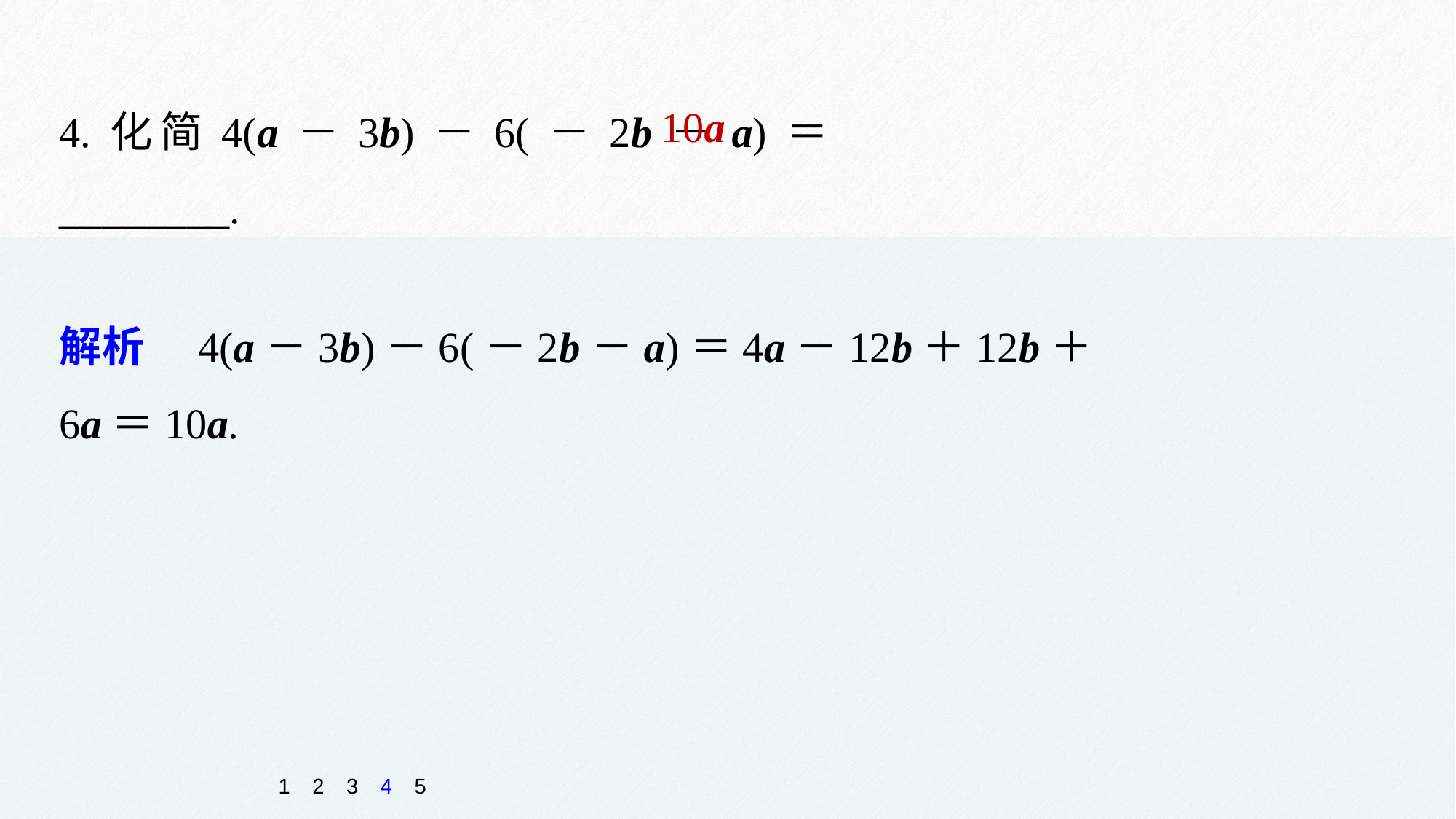

4.化简4(a－3b)－6(－2b－a)＝________.
10a
解析　4(a－3b)－6(－2b－a)＝4a－12b＋12b＋6a＝10a.
1
2
3
4
5